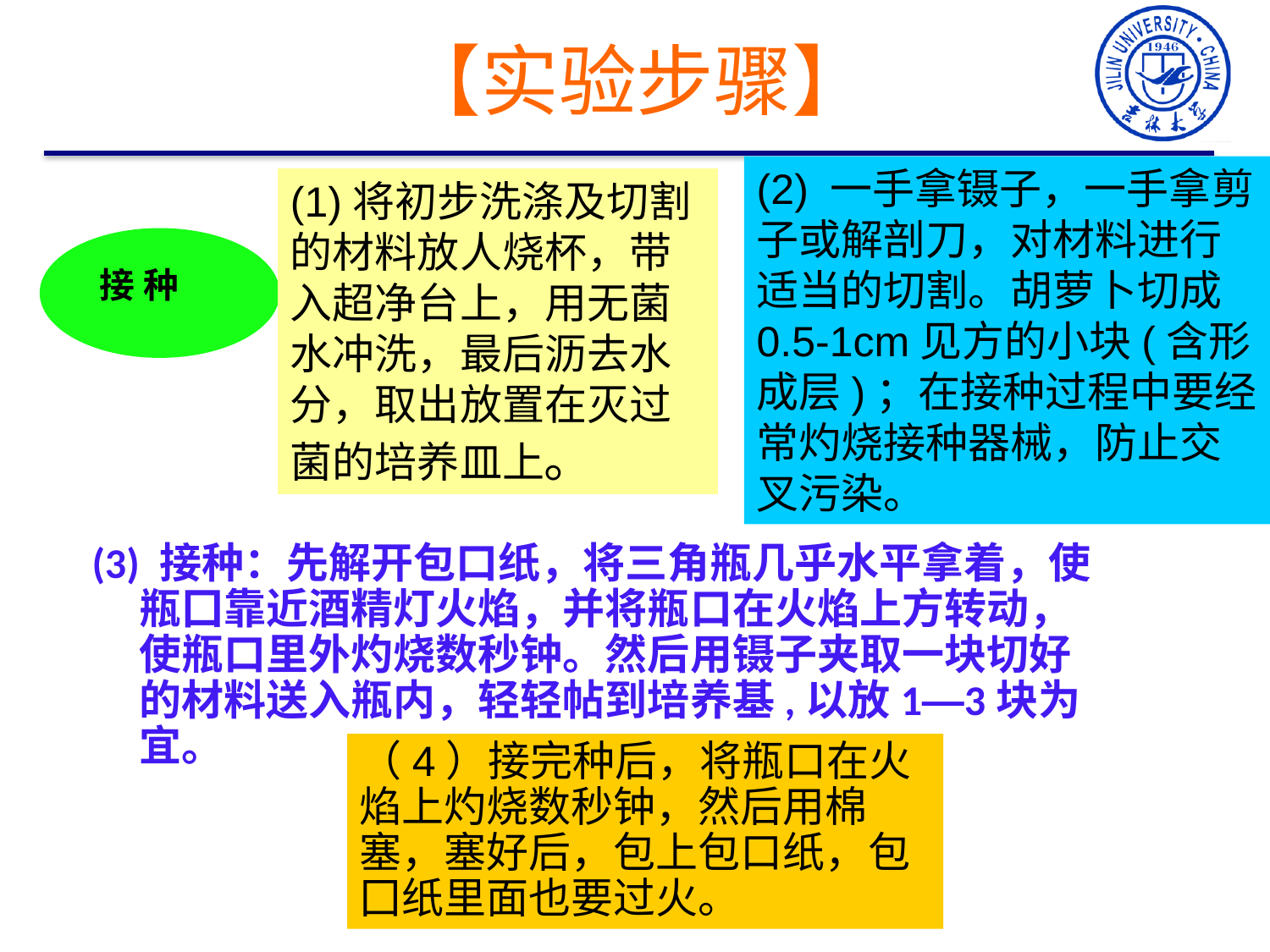

【实验步骤】
(2) 一手拿镊子，一手拿剪子或解剖刀，对材料进行适当的切割。胡萝卜切成0.5-1cm见方的小块(含形成层)；在接种过程中要经常灼烧接种器械，防止交叉污染。
(1)将初步洗涤及切割的材料放人烧杯，带入超净台上，用无菌水冲洗，最后沥去水分，取出放置在灭过菌的培养皿上。

接 种
(3) 接种：先解开包口纸，将三角瓶几乎水平拿着，使瓶囗靠近酒精灯火焰，并将瓶口在火焰上方转动，使瓶口里外灼烧数秒钟。然后用镊子夹取一块切好的材料送入瓶内，轻轻帖到培养基,以放1—3块为宜。
（4）接完种后，将瓶口在火焰上灼烧数秒钟，然后用棉塞，塞好后，包上包口纸，包囗纸里面也要过火。